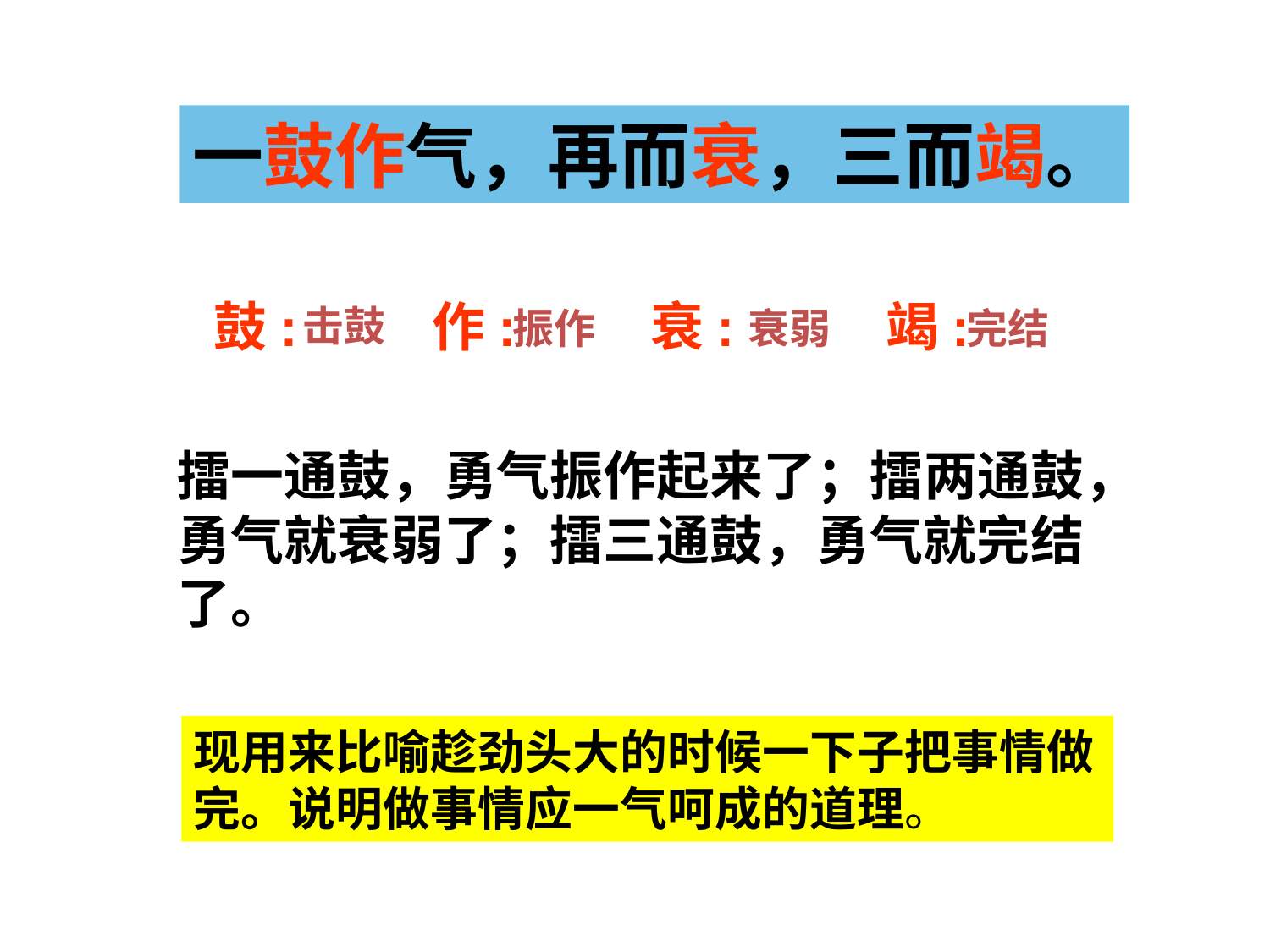

一鼓作气，再而衰，三而竭。
鼓:
作:
衰:
竭:
击鼓
振作
衰弱
完结
擂一通鼓，勇气振作起来了；擂两通鼓，勇气就衰弱了；擂三通鼓，勇气就完结了。
现用来比喻趁劲头大的时候一下子把事情做完。说明做事情应一气呵成的道理。